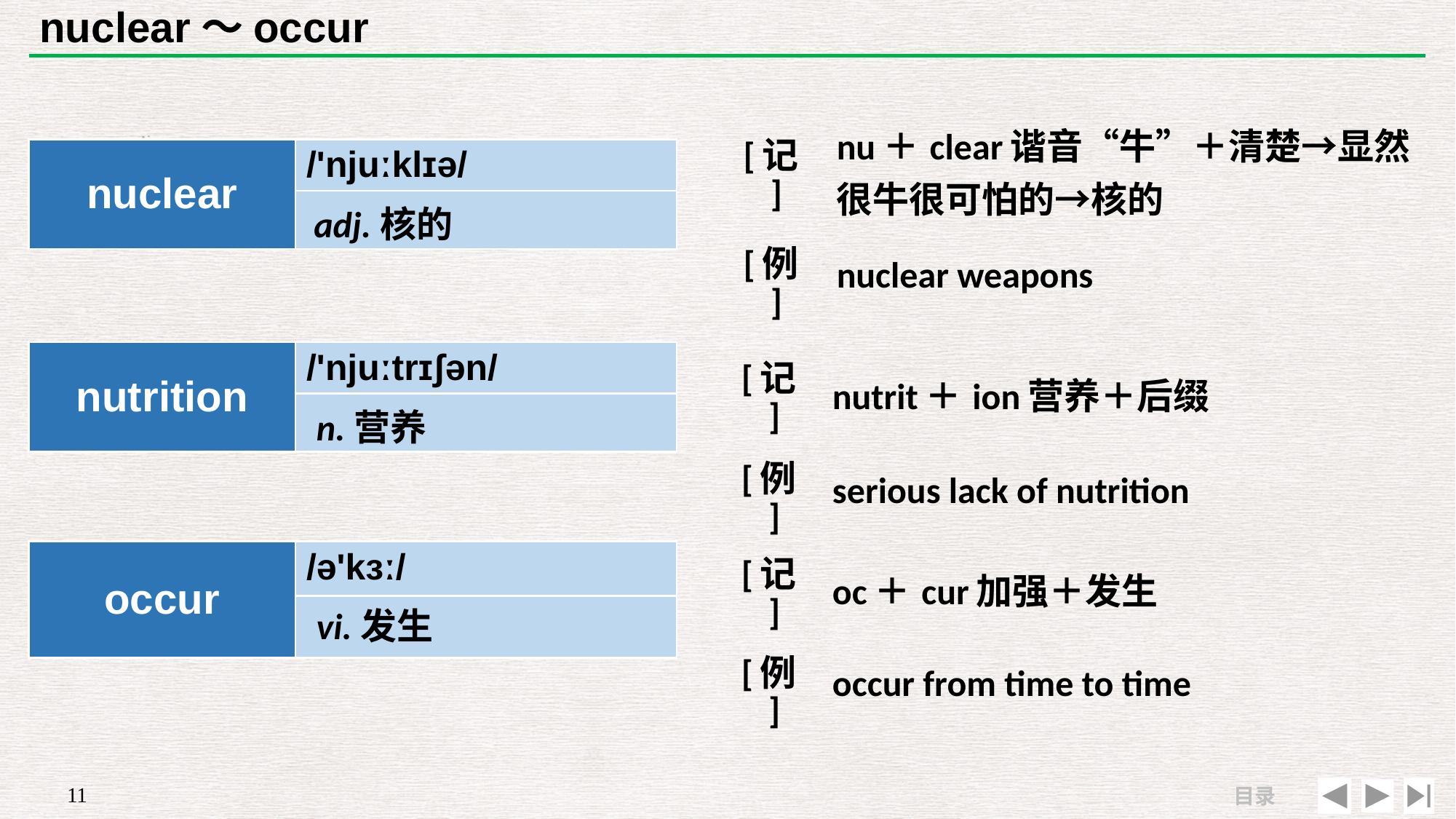

# nuclear～occur

| [记] | nu＋clear谐音“牛”＋清楚→显然很牛很可怕的→核的 |
| --- | --- |
| [例] | nuclear weapons |
| nuclear | /'njuːklɪə/ |
| --- | --- |
|  |  |
adj.核的
| nutrition | /'njuːtrɪʃən/ |
| --- | --- |
|  |  |
| [记] | nutrit＋ion营养＋后缀 |
| --- | --- |
| [例] | serious lack of nutrition |
n.营养
| [记] | oc＋cur加强＋发生 |
| --- | --- |
| [例] | occur from time to time |
| occur | /ə'kɜː/ |
| --- | --- |
|  |  |
vi.发生